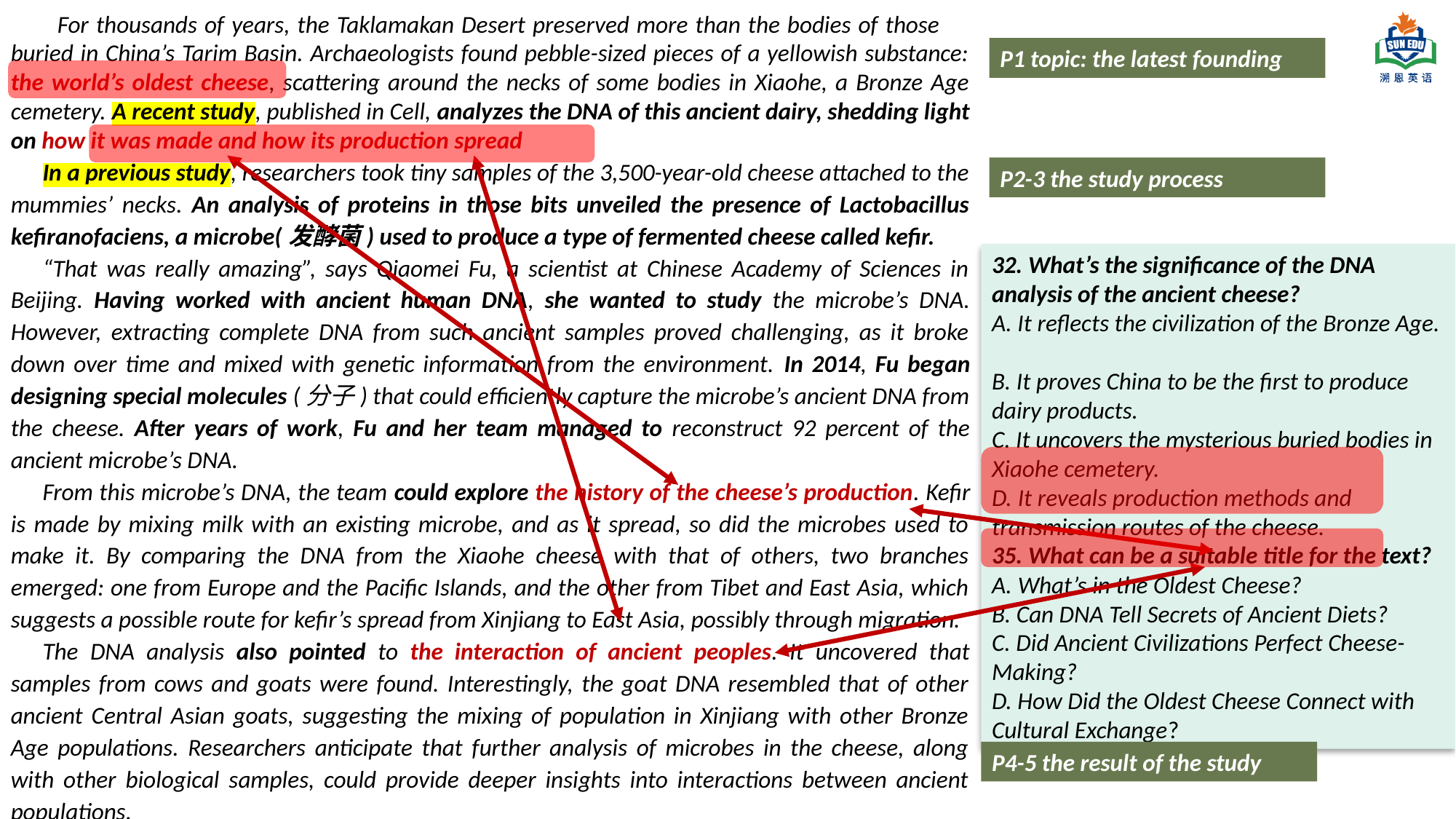

For thousands of years, the Taklamakan Desert preserved more than the bodies of those     buried in China’s Tarim Basin. Archaeologists found pebble-sized pieces of a yellowish substance: the world’s oldest cheese, scattering around the necks of some bodies in Xiaohe, a Bronze Age cemetery. A recent study, published in Cell, analyzes the DNA of this ancient dairy, shedding light on how it was made and how its production spread
In a previous study, researchers took tiny samples of the 3,500-year-old cheese attached to the mummies’ necks. An analysis of proteins in those bits unveiled the presence of Lactobacillus kefiranofaciens, a microbe(发酵菌) used to produce a type of fermented cheese called kefir.
“That was really amazing”, says Qiaomei Fu, a scientist at Chinese Academy of Sciences in Beijing. Having worked with ancient human DNA, she wanted to study the microbe’s DNA. However, extracting complete DNA from such ancient samples proved challenging, as it broke down over time and mixed with genetic information from the environment. In 2014, Fu began designing special molecules (分子) that could efficiently capture the microbe’s ancient DNA from the cheese. After years of work, Fu and her team managed to reconstruct 92 percent of the ancient microbe’s DNA.
From this microbe’s DNA, the team could explore the history of the cheese’s production. Kefir is made by mixing milk with an existing microbe, and as it spread, so did the microbes used to make it. By comparing the DNA from the Xiaohe cheese with that of others, two branches emerged: one from Europe and the Pacific Islands, and the other from Tibet and East Asia, which suggests a possible route for kefir’s spread from Xinjiang to East Asia, possibly through migration.
The DNA analysis also pointed to the interaction of ancient peoples. It uncovered that samples from cows and goats were found. Interestingly, the goat DNA resembled that of other ancient Central Asian goats, suggesting the mixing of population in Xinjiang with other Bronze Age populations. Researchers anticipate that further analysis of microbes in the cheese, along with other biological samples, could provide deeper insights into interactions between ancient populations.
P1 topic: the latest founding

P2-3 the study process
32. What’s the significance of the DNA analysis of the ancient cheese?
A. It reflects the civilization of the Bronze Age.
B. It proves China to be the first to produce dairy products.
C. It uncovers the mysterious buried bodies in Xiaohe cemetery.
D. It reveals production methods and transmission routes of the cheese.
35. What can be a suitable title for the text?
A. What’s in the Oldest Cheese?
B. Can DNA Tell Secrets of Ancient Diets?
C. Did Ancient Civilizations Perfect Cheese-Making?
D. How Did the Oldest Cheese Connect with Cultural Exchange?

P4-5 the result of the study